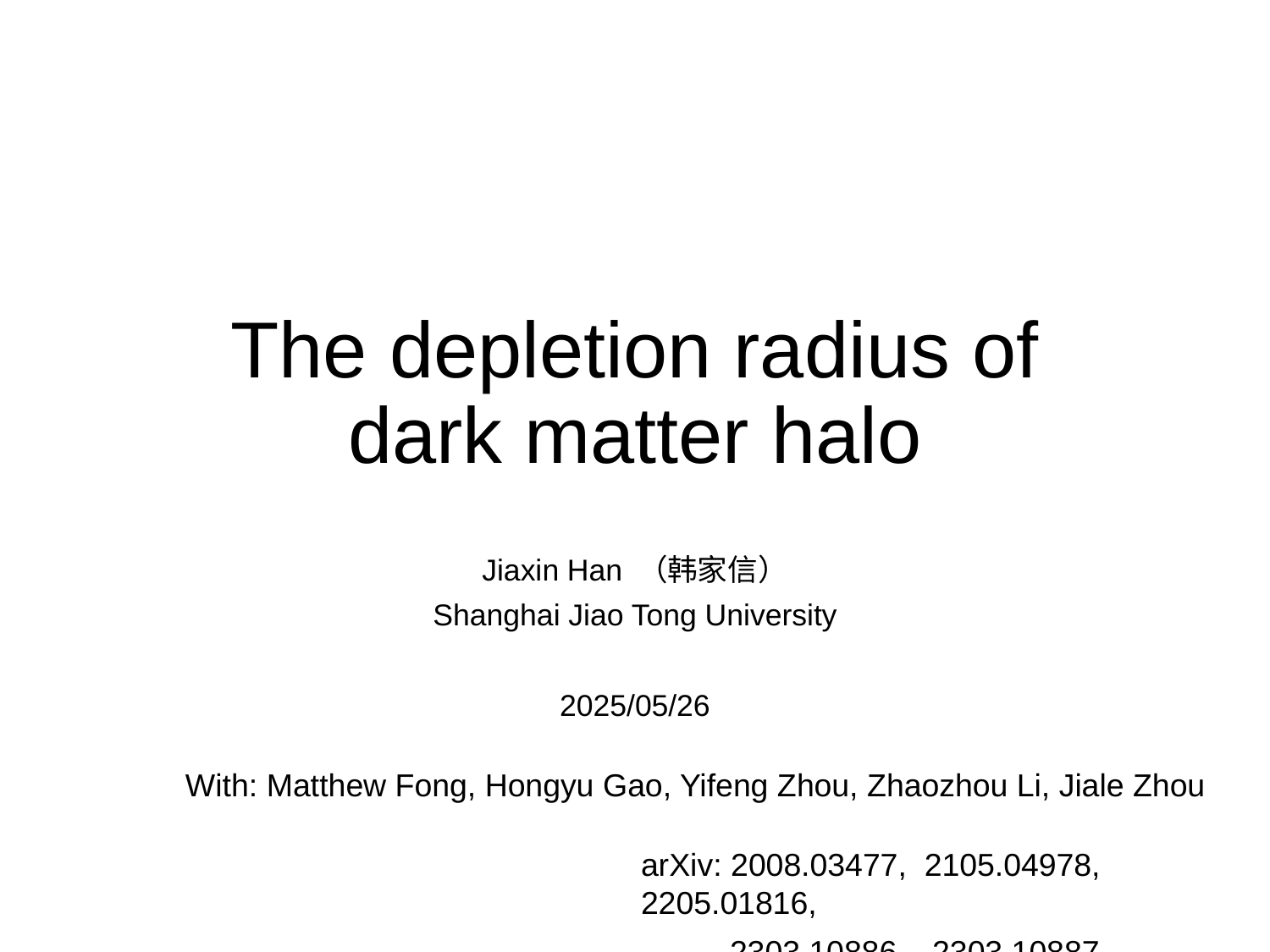

# The depletion radius of dark matter halo

Jiaxin Han （韩家信）
Shanghai Jiao Tong University

2025/05/26
With: Matthew Fong, Hongyu Gao, Yifeng Zhou, Zhaozhou Li, Jiale Zhou
arXiv: 2008.03477,  2105.04978,  2205.01816,
          2303.10886,   2303.10887, 2407.08381